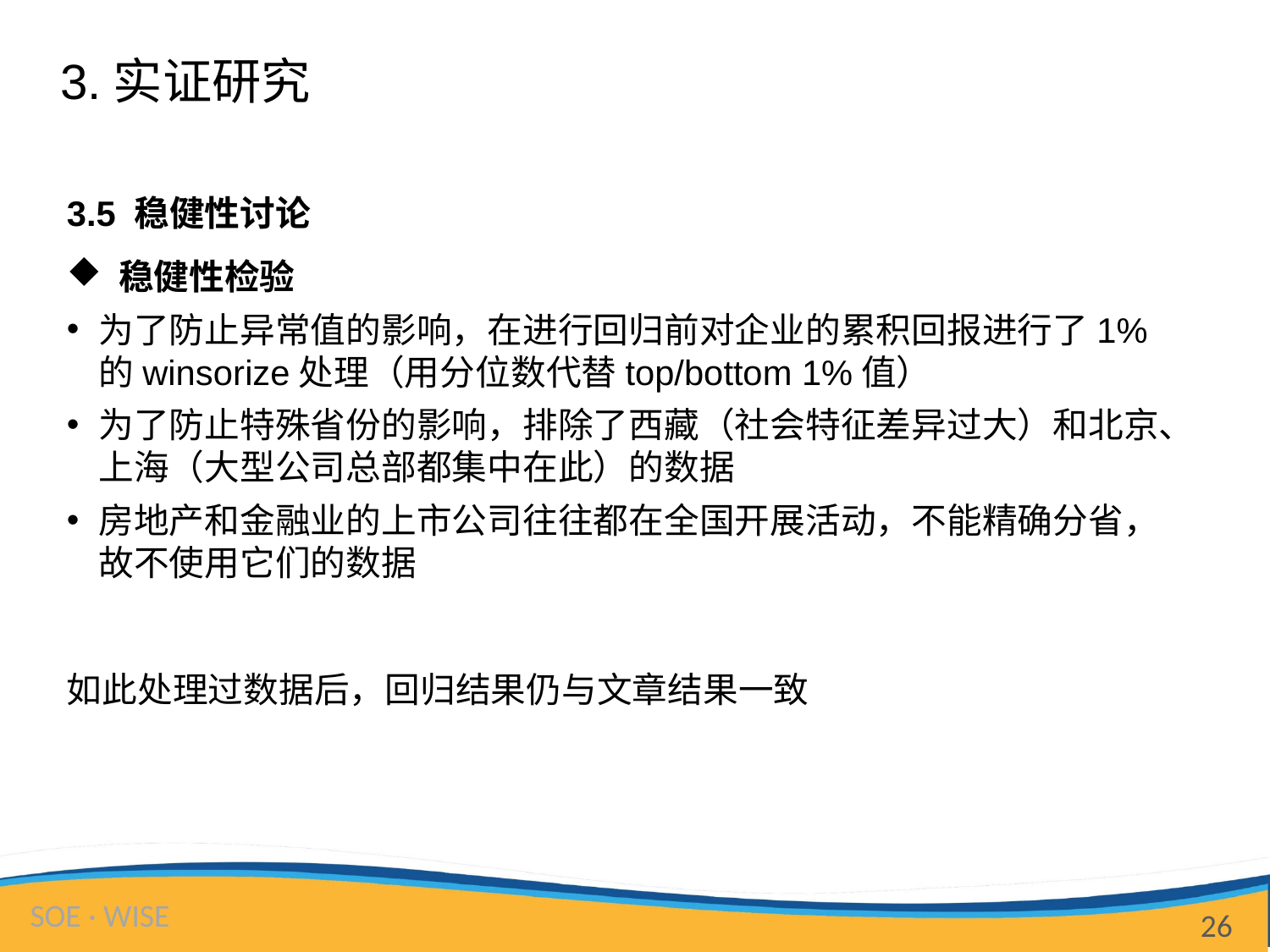

# 3.实证研究
3.5 稳健性讨论
 稳健性检验
为了防止异常值的影响，在进行回归前对企业的累积回报进行了1%的winsorize处理（用分位数代替top/bottom 1%值）
为了防止特殊省份的影响，排除了西藏（社会特征差异过大）和北京、上海（大型公司总部都集中在此）的数据
房地产和金融业的上市公司往往都在全国开展活动，不能精确分省，故不使用它们的数据

如此处理过数据后，回归结果仍与文章结果一致